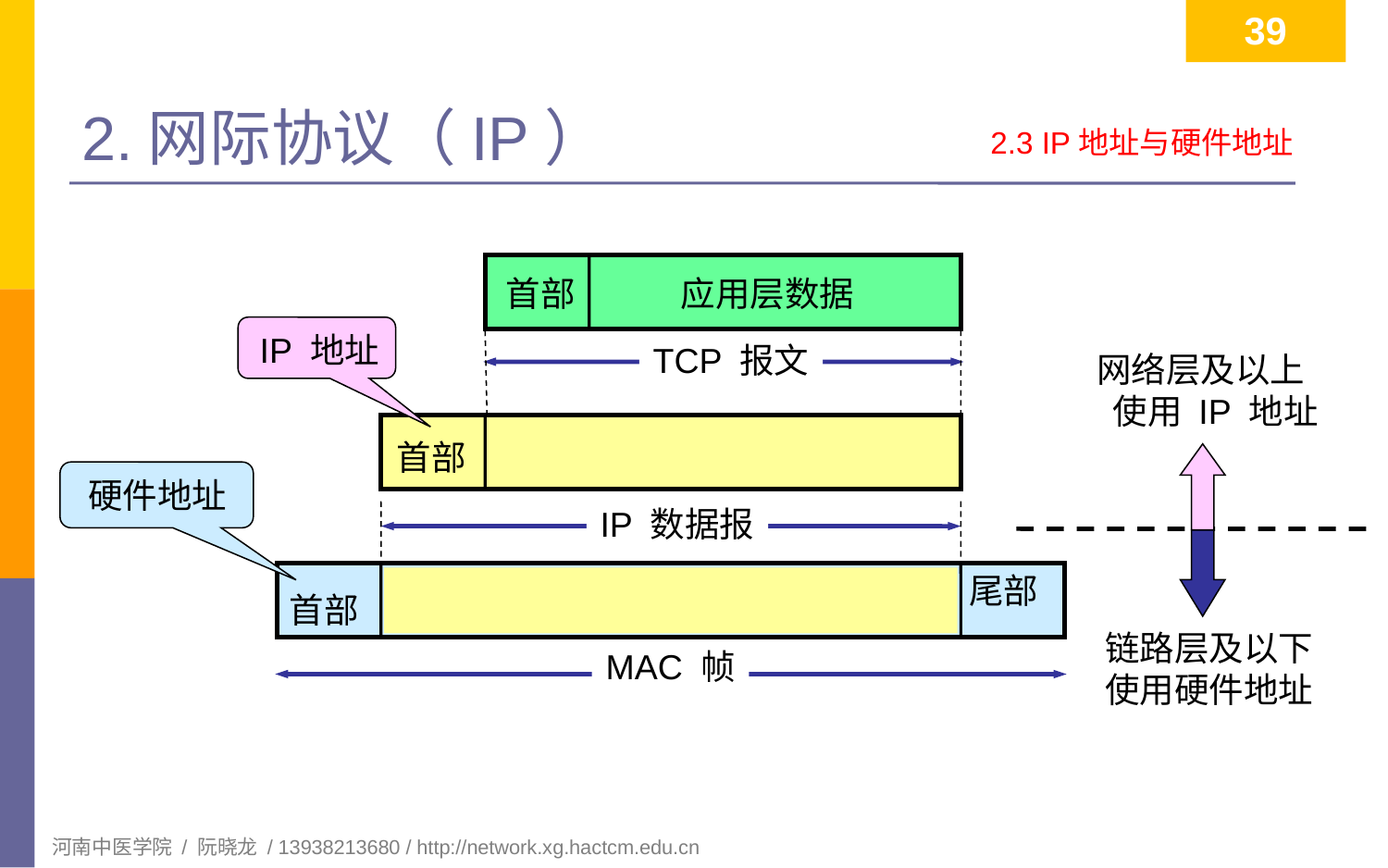

39
# 2.网际协议（IP）
2.3 IP地址与硬件地址

首部
应用层数据

IP 地址
网络层及以上
 使用 IP 地址

TCP 报文

首部

硬件地址

链路层及以下
使用硬件地址
IP 数据报

尾部

首部
MAC 帧